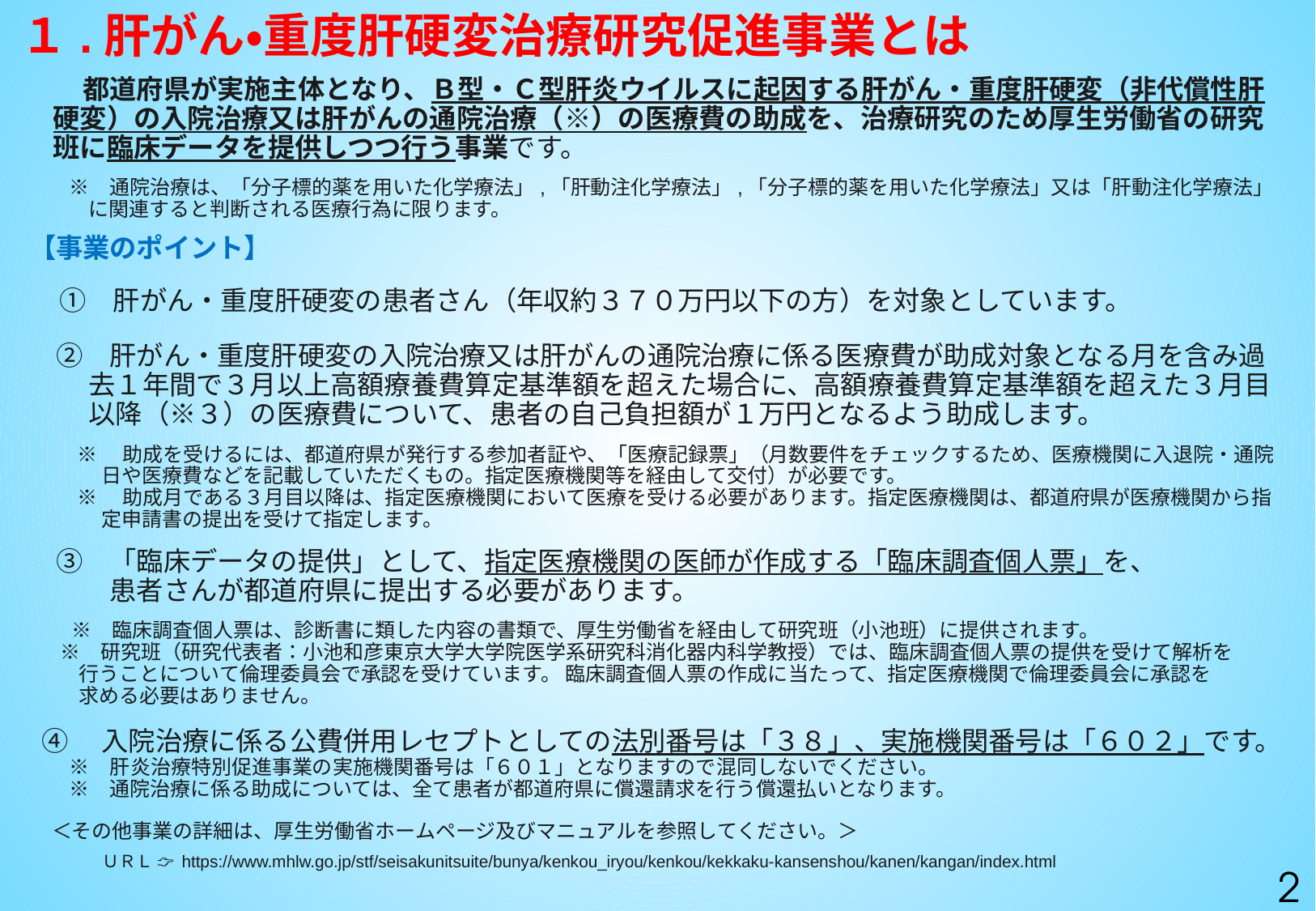

１.肝がん・重度肝硬変治療研究促進事業とは
　　都道府県が実施主体となり、Ｂ型・Ｃ型肝炎ウイルスに起因する肝がん・重度肝硬変（非代償性肝硬変）の入院治療又は肝がんの通院治療（※）の医療費の助成を、治療研究のため厚生労働省の研究班に臨床データを提供しつつ行う事業です。
　　※　通院治療は、「分子標的薬を用いた化学療法」,「肝動注化学療法」,「分子標的薬を用いた化学療法」又は「肝動注化学療法」に関連すると判断される医療行為に限ります。
【事業のポイント】

　①　肝がん・重度肝硬変の患者さん（年収約３７０万円以下の方）を対象としています。

　②　肝がん・重度肝硬変の入院治療又は肝がんの通院治療に係る医療費が助成対象となる月を含み過去１年間で３月以上高額療養費算定基準額を超えた場合に、高額療養費算定基準額を超えた３月目以降（※３）の医療費について、患者の自己負担額が１万円となるよう助成します。

※　助成を受けるには、都道府県が発行する参加者証や、「医療記録票」（月数要件をチェックするため、医療機関に入退院・通院日や医療費などを記載していただくもの。指定医療機関等を経由して交付）が必要です。
※　助成月である３月目以降は、指定医療機関において医療を受ける必要があります。指定医療機関は、都道府県が医療機関から指定申請書の提出を受けて指定します。

　③　「臨床データの提供」として、指定医療機関の医師が作成する「臨床調査個人票」を、
　　　患者さんが都道府県に提出する必要があります。
    　 ※　臨床調査個人票は、診断書に類した内容の書類で、厚生労働省を経由して研究班（小池班）に提供されます。
       ※　研究班（研究代表者：小池和彦東京大学大学院医学系研究科消化器内科学教授）では、臨床調査個人票の提供を受けて解析を
          行うことについて倫理委員会で承認を受けています。 臨床調査個人票の作成に当たって、指定医療機関で倫理委員会に承認を
          求める必要はありません。

  ④　入院治療に係る公費併用レセプトとしての法別番号は「３８」、実施機関番号は「６０２」です。
　　※　肝炎治療特別促進事業の実施機関番号は「６０１」となりますので混同しないでください。
　　※　通院治療に係る助成については、全て患者が都道府県に償還請求を行う償還払いとなります。

    ＜その他事業の詳細は、厚生労働省ホームページ及びマニュアルを参照してください。＞
　　      　ＵＲＬ 👉 https://www.mhlw.go.jp/stf/seisakunitsuite/bunya/kenkou_iryou/kenkou/kekkaku-kansenshou/kanen/kangan/index.html
2